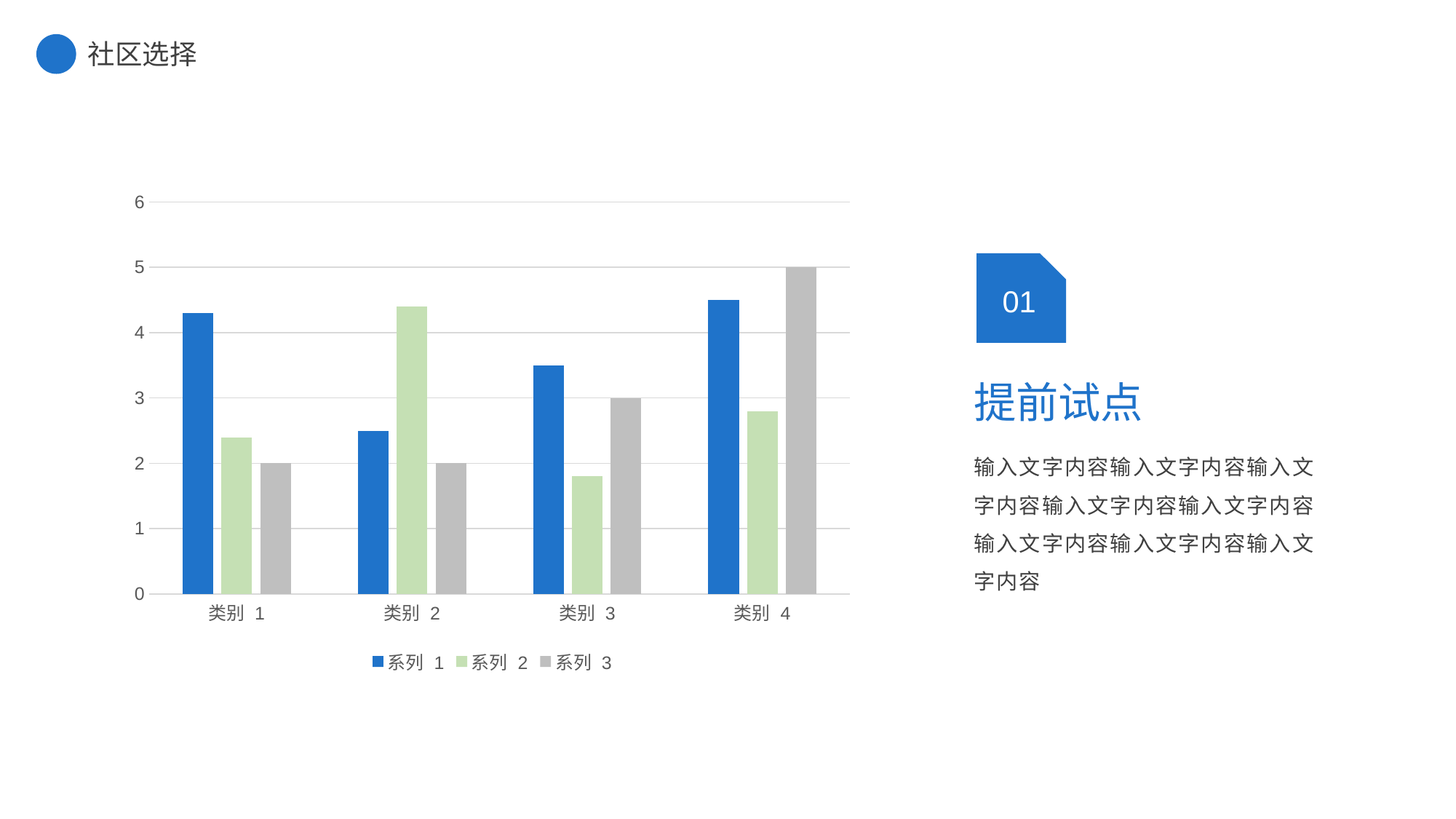

社区选择

### Chart

| Category | 系列 1 | 系列 2 | 系列 3 |
|---|---|---|---|
| 类别 1 | 4.3 | 2.4 | 2.0 |
| 类别 2 | 2.5 | 4.4 | 2.0 |
| 类别 3 | 3.5 | 1.8 | 3.0 |
| 类别 4 | 4.5 | 2.8 | 5.0 |
01
提前试点
输入文字内容输入文字内容输入文字内容输入文字内容输入文字内容输入文字内容输入文字内容输入文字内容